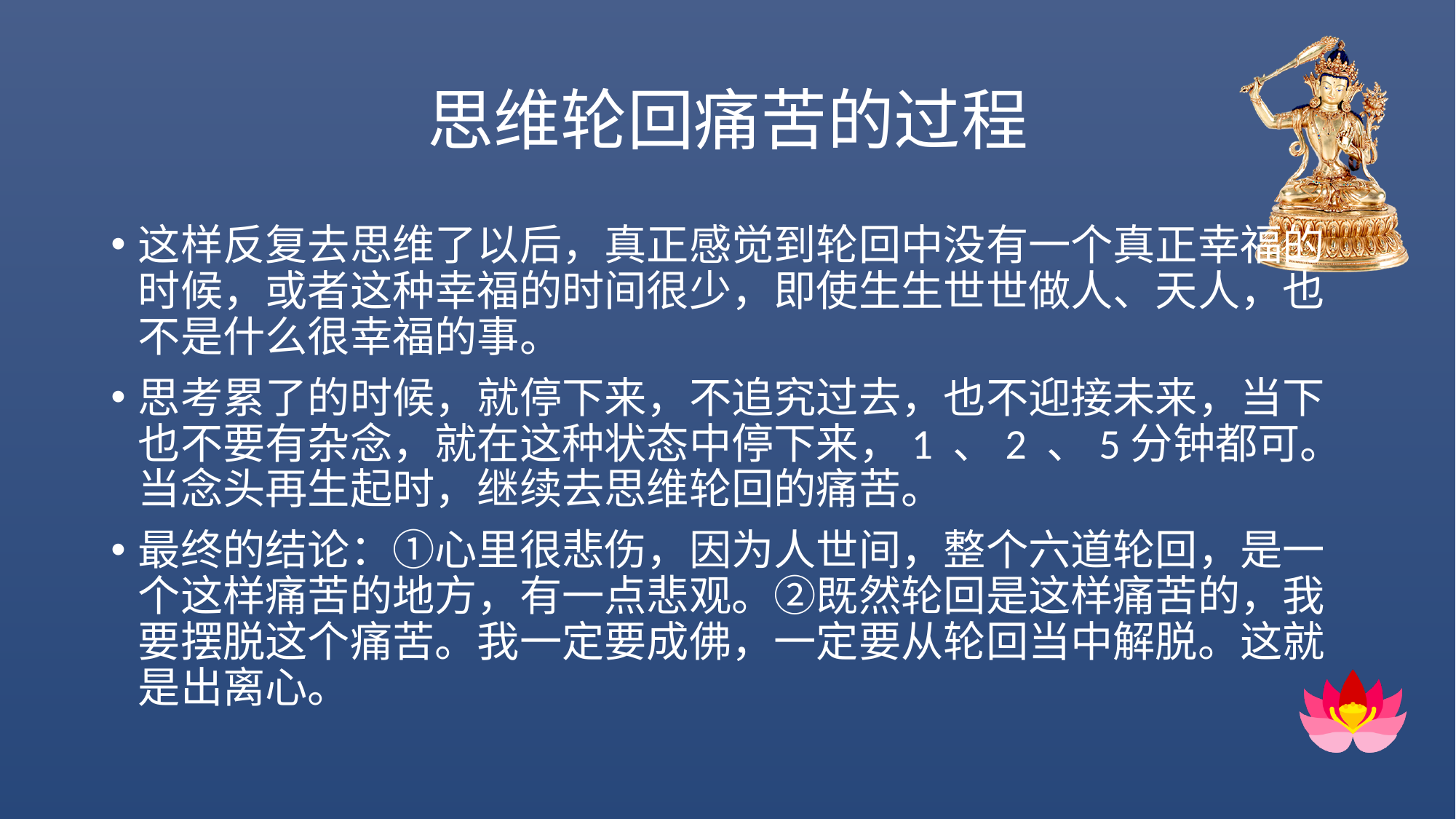

# 思维轮回痛苦的过程
这样反复去思维了以后，真正感觉到轮回中没有一个真正幸福的时候，或者这种幸福的时间很少，即使生生世世做人、天人，也不是什么很幸福的事。
思考累了的时候，就停下来，不追究过去，也不迎接未来，当下也不要有杂念，就在这种状态中停下来，1 、2 、5分钟都可。当念头再生起时，继续去思维轮回的痛苦。
最终的结论：①心里很悲伤，因为人世间，整个六道轮回，是一个这样痛苦的地方，有一点悲观。②既然轮回是这样痛苦的，我要摆脱这个痛苦。我一定要成佛，一定要从轮回当中解脱。这就是出离心。